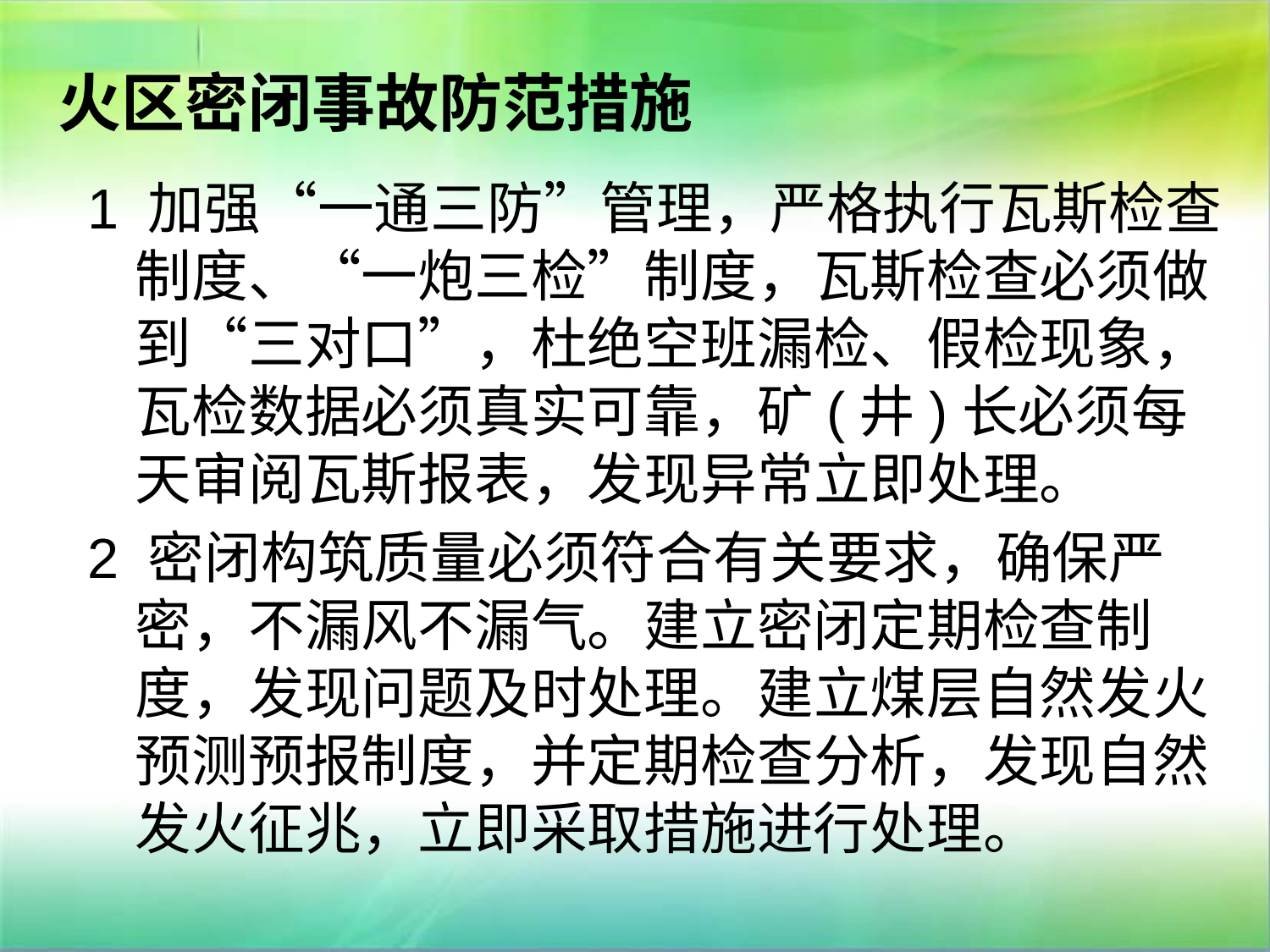

火区密闭事故防范措施
1 加强“一通三防”管理，严格执行瓦斯检查制度、“一炮三检”制度，瓦斯检查必须做到“三对口”，杜绝空班漏检、假检现象，瓦检数据必须真实可靠，矿(井)长必须每天审阅瓦斯报表，发现异常立即处理。
2 密闭构筑质量必须符合有关要求，确保严密，不漏风不漏气。建立密闭定期检查制度，发现问题及时处理。建立煤层自然发火预测预报制度，并定期检查分析，发现自然发火征兆，立即采取措施进行处理。